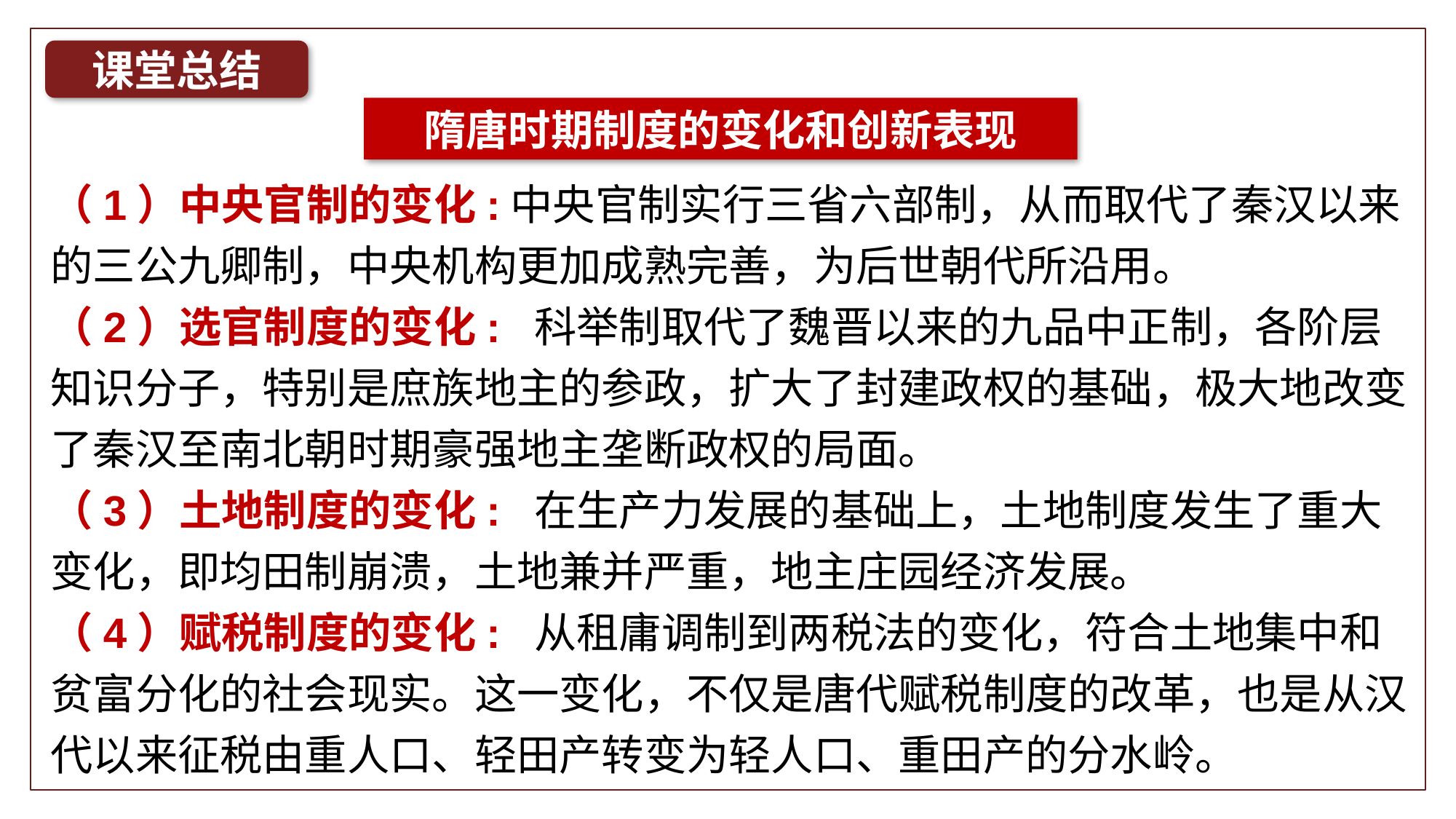

课堂总结
隋唐时期制度的变化和创新表现
（1）中央官制的变化:中央官制实行三省六部制，从而取代了秦汉以来的三公九卿制，中央机构更加成熟完善，为后世朝代所沿用。
（2）选官制度的变化:  科举制取代了魏晋以来的九品中正制，各阶层知识分子，特别是庶族地主的参政，扩大了封建政权的基础，极大地改变了秦汉至南北朝时期豪强地主垄断政权的局面。
（3）土地制度的变化:  在生产力发展的基础上，土地制度发生了重大变化，即均田制崩溃，土地兼并严重，地主庄园经济发展。
（4）赋税制度的变化:  从租庸调制到两税法的变化，符合土地集中和贫富分化的社会现实。这一变化，不仅是唐代赋税制度的改革，也是从汉代以来征税由重人口、轻田产转变为轻人口、重田产的分水岭。